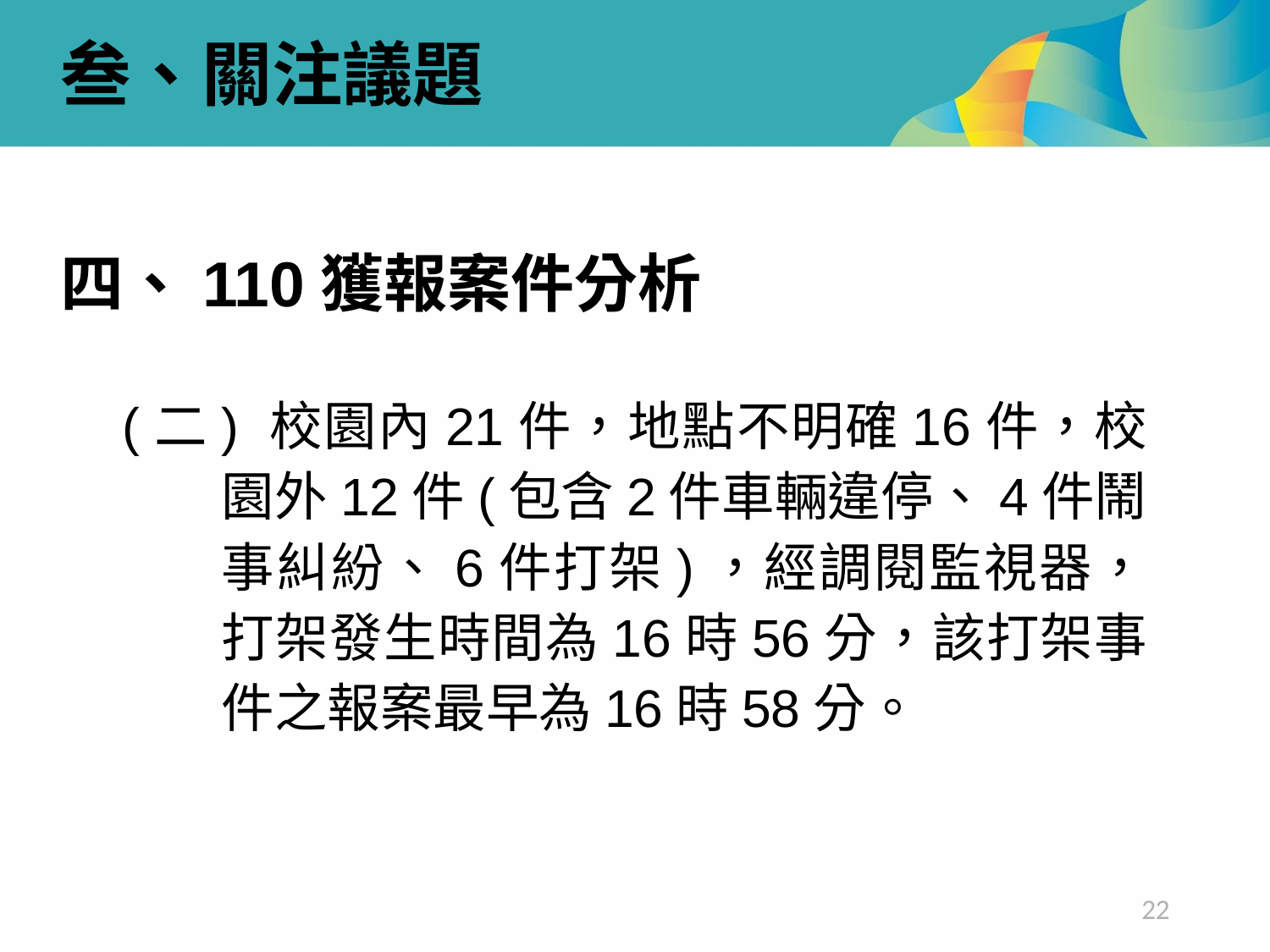

叁、關注議題
四、110獲報案件分析
(二) 校園內21件，地點不明確16件，校園外12件(包含2件車輛違停、4件鬧事糾紛、6件打架)，經調閱監視器，打架發生時間為16時56分，該打架事件之報案最早為16時58分。
22